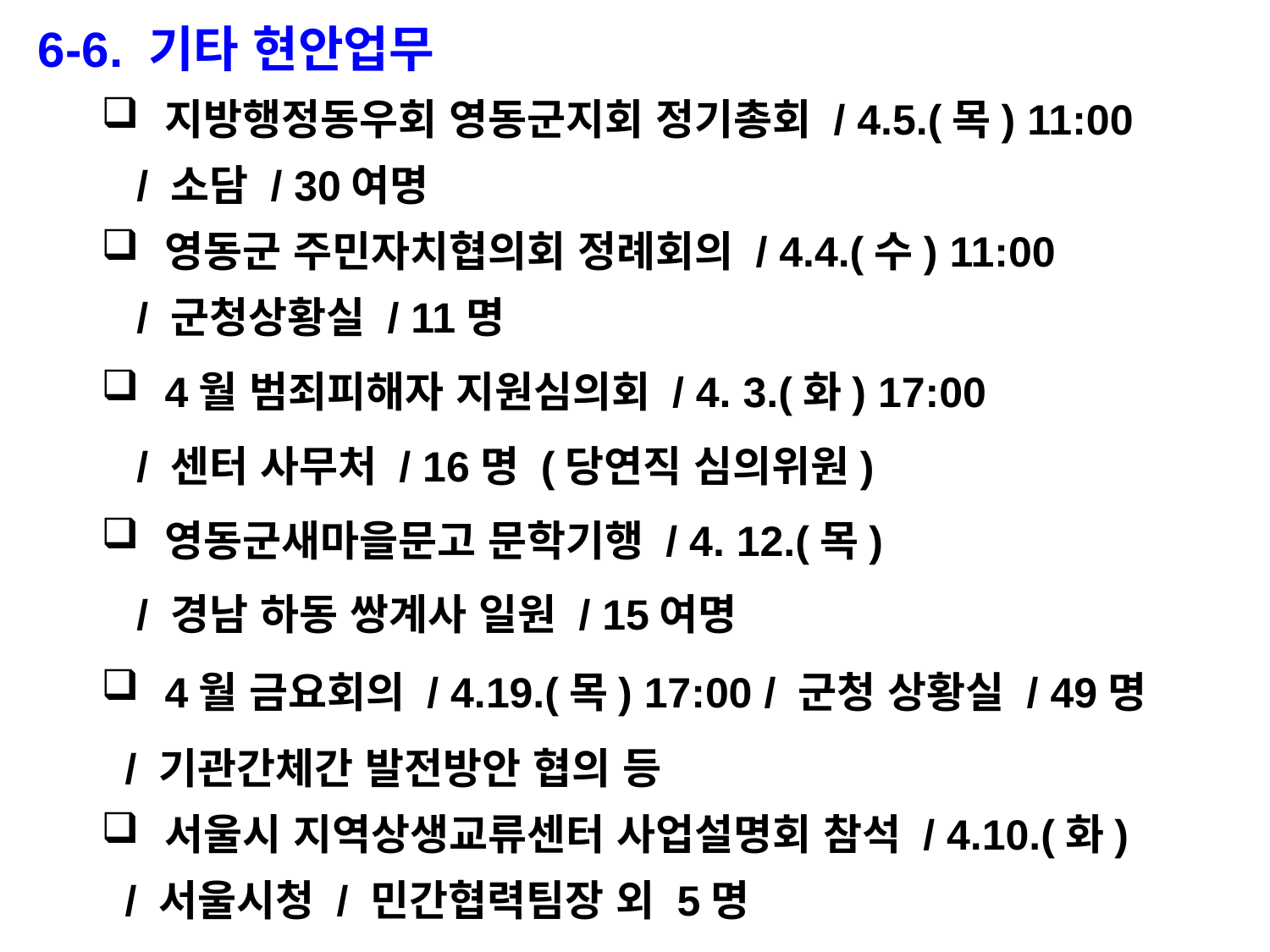

6-6. 기타 현안업무
지방행정동우회 영동군지회 정기총회 / 4.5.(목) 11:00
   / 소담 / 30여명
영동군 주민자치협의회 정례회의 / 4.4.(수) 11:00
   / 군청상황실 / 11명
4월 범죄피해자 지원심의회 / 4. 3.(화) 17:00
   / 센터 사무처 / 16명 (당연직 심의위원)
영동군새마을문고 문학기행 / 4. 12.(목)
   / 경남 하동 쌍계사 일원 / 15여명
4월 금요회의 / 4.19.(목) 17:00 / 군청 상황실 / 49명
  / 기관간체간 발전방안 협의 등
서울시 지역상생교류센터 사업설명회 참석 / 4.10.(화)
  / 서울시청 / 민간협력팀장 외 5명